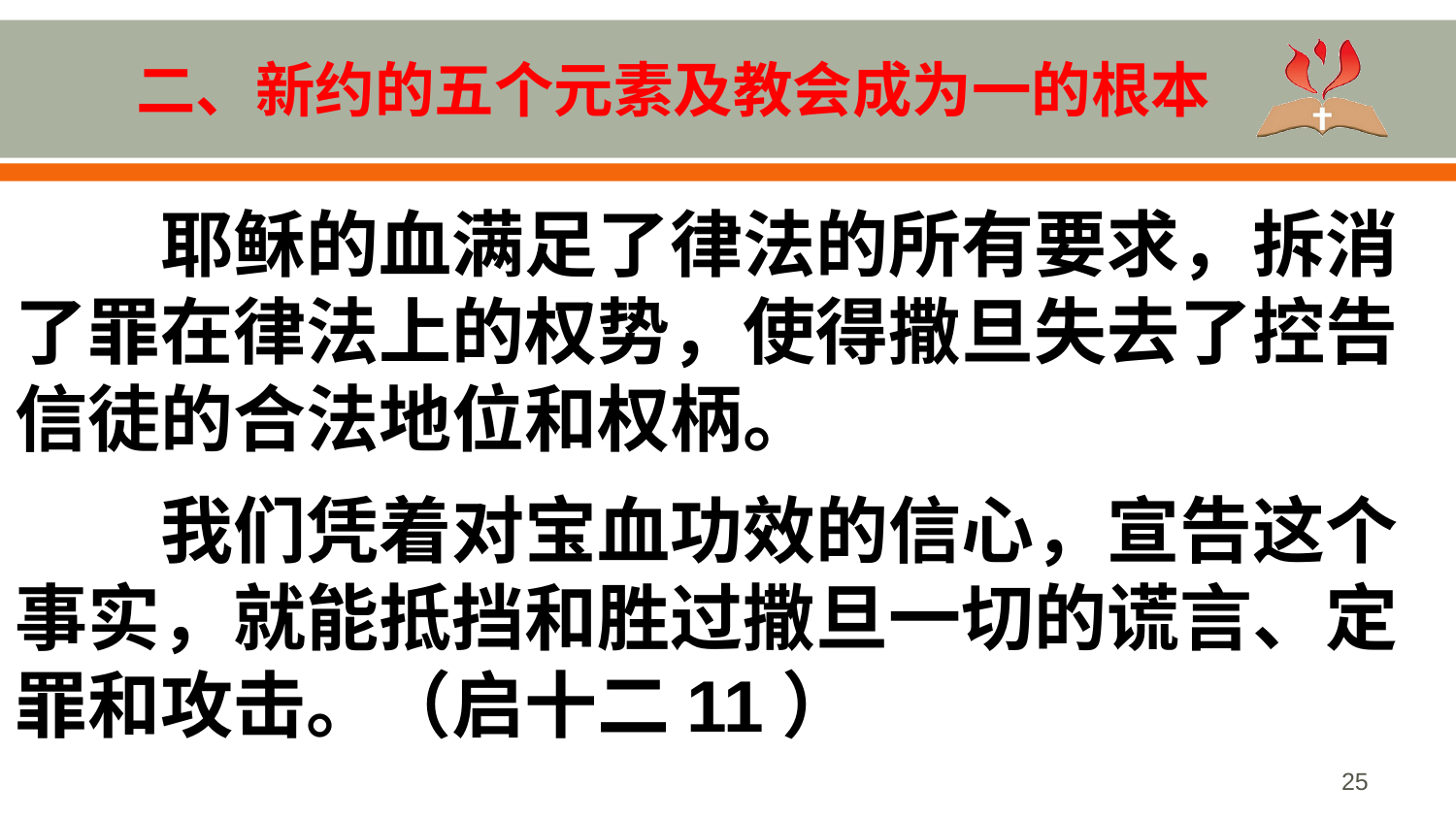

# 二、新约的五个元素及教会成为一的根本
	耶稣的血满足了律法的所有要求，拆消了罪在律法上的权势，使得撒旦失去了控告信徒的合法地位和权柄。
	我们凭着对宝血功效的信心，宣告这个事实，就能抵挡和胜过撒旦一切的谎言、定罪和攻击。（启十二11）

25